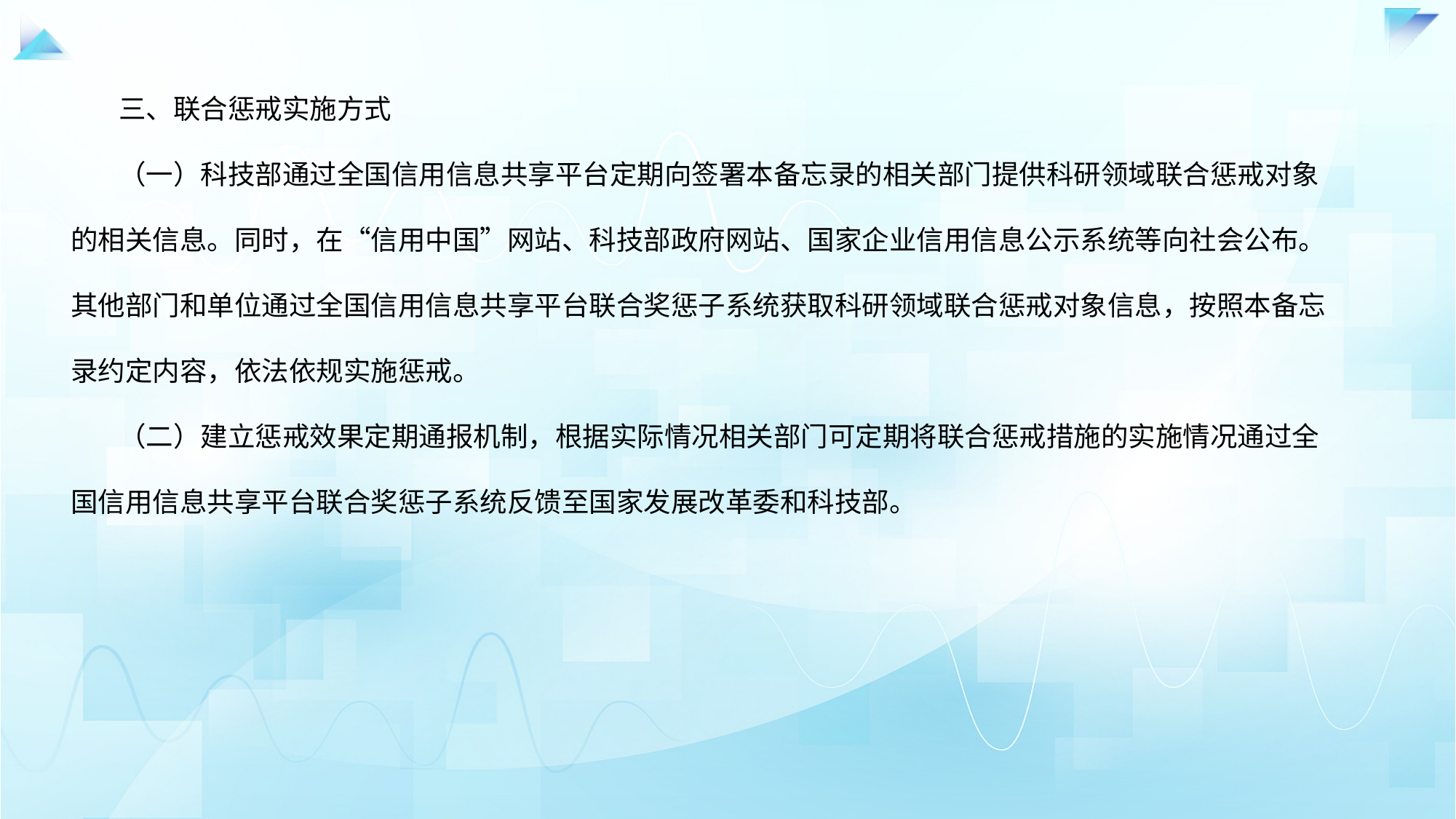

三、联合惩戒实施方式
（一）科技部通过全国信用信息共享平台定期向签署本备忘录的相关部门提供科研领域联合惩戒对象的相关信息。同时，在“信用中国”网站、科技部政府网站、国家企业信用信息公示系统等向社会公布。其他部门和单位通过全国信用信息共享平台联合奖惩子系统获取科研领域联合惩戒对象信息，按照本备忘录约定内容，依法依规实施惩戒。
（二）建立惩戒效果定期通报机制，根据实际情况相关部门可定期将联合惩戒措施的实施情况通过全国信用信息共享平台联合奖惩子系统反馈至国家发展改革委和科技部。